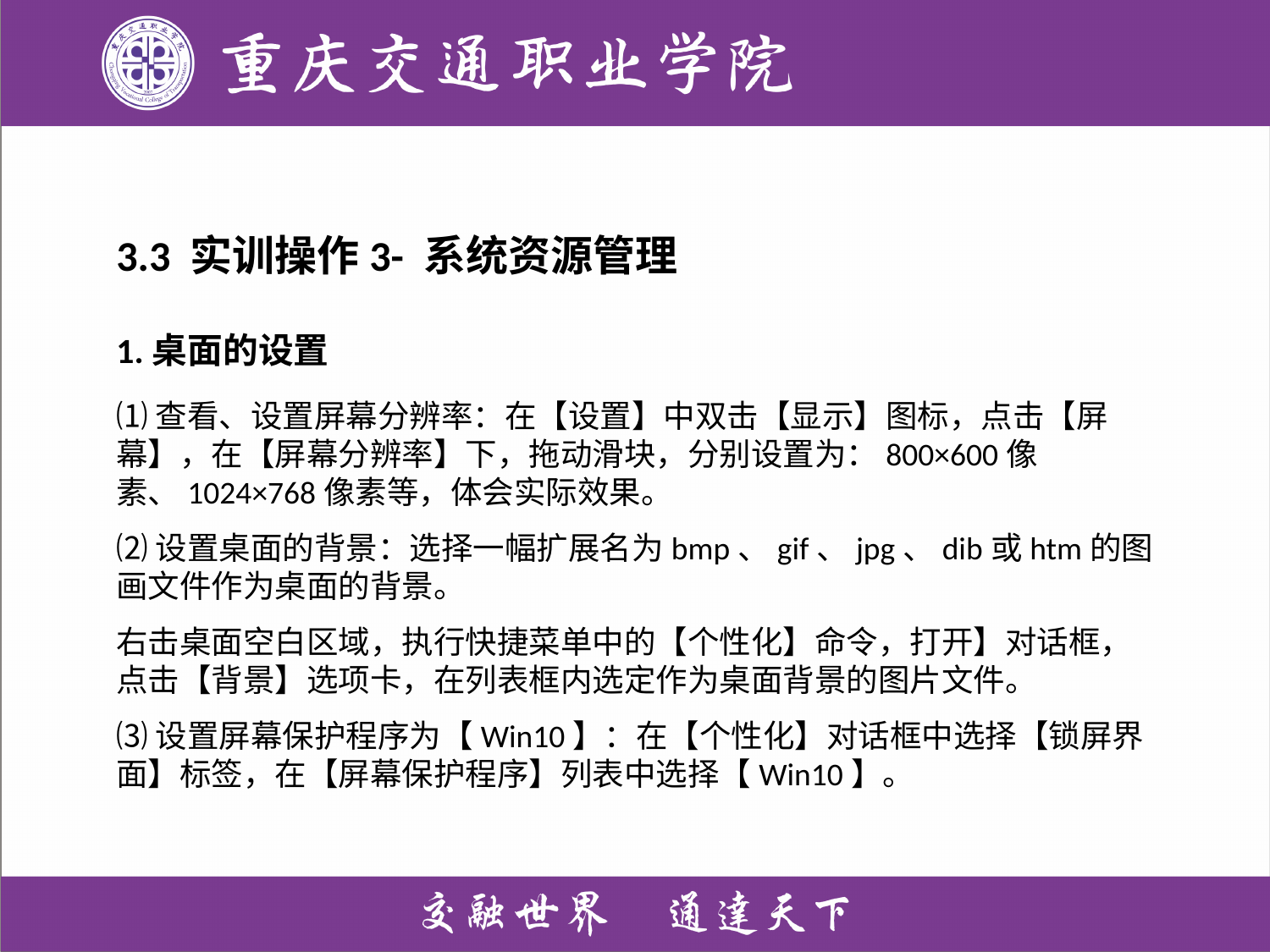

3.3 实训操作3- 系统资源管理
1.桌面的设置
⑴查看、设置屏幕分辨率：在【设置】中双击【显示】图标，点击【屏幕】，在【屏幕分辨率】下，拖动滑块，分别设置为：800×600像素、1024×768像素等，体会实际效果。
⑵设置桌面的背景：选择一幅扩展名为bmp、gif、jpg、dib或htm的图画文件作为桌面的背景。
右击桌面空白区域，执行快捷菜单中的【个性化】命令，打开】对话框，点击【背景】选项卡，在列表框内选定作为桌面背景的图片文件。
⑶设置屏幕保护程序为【Win10】：在【个性化】对话框中选择【锁屏界面】标签，在【屏幕保护程序】列表中选择【Win10】。